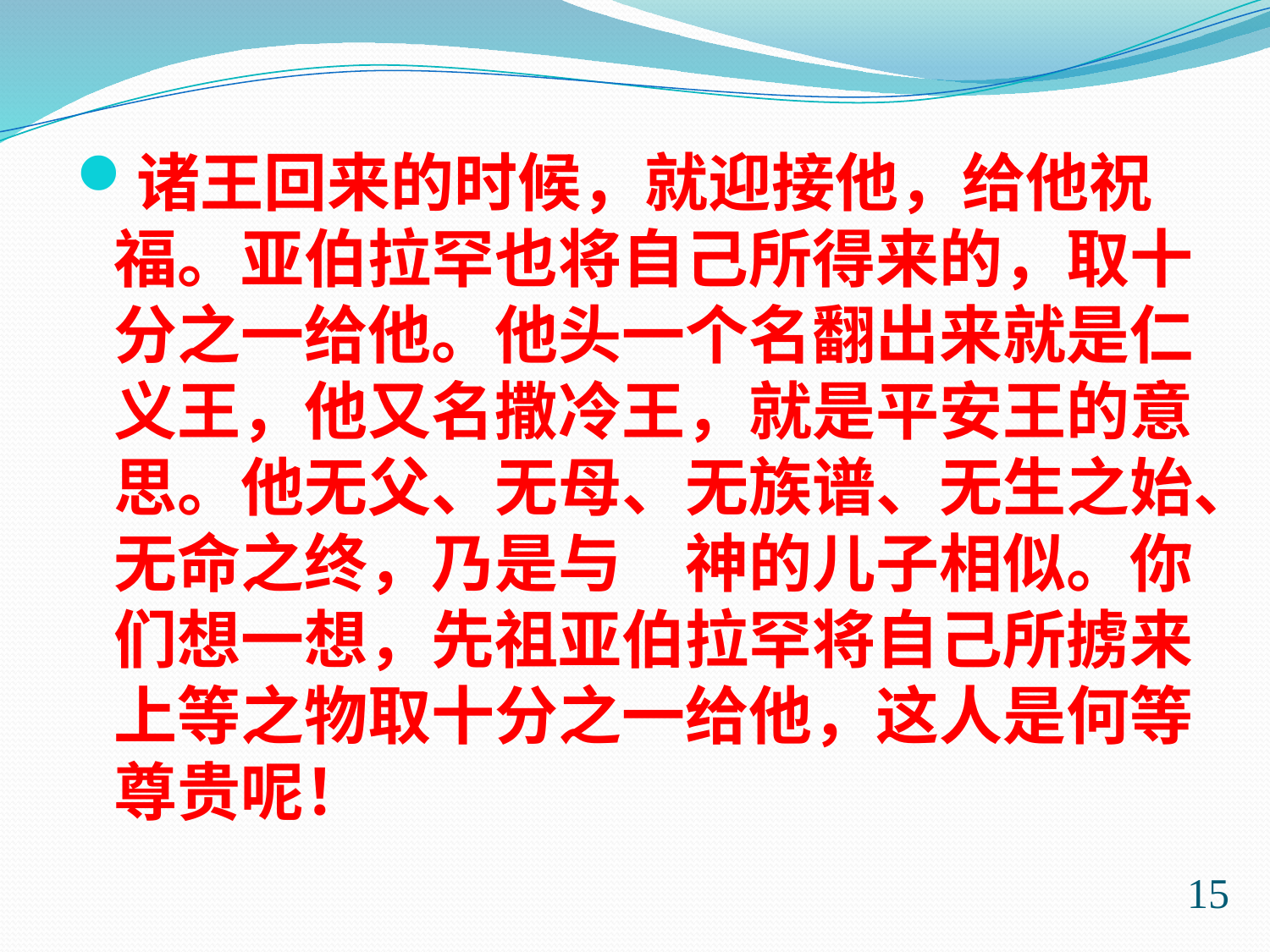

诸王回来的时候，就迎接他，给他祝福。亚伯拉罕也将自己所得来的，取十分之一给他。他头一个名翻出来就是仁义王，他又名撒冷王，就是平安王的意思。他无父、无母、无族谱、无生之始、无命之终，乃是与　神的儿子相似。你们想一想，先祖亚伯拉罕将自己所掳来上等之物取十分之一给他，这人是何等尊贵呢！
15